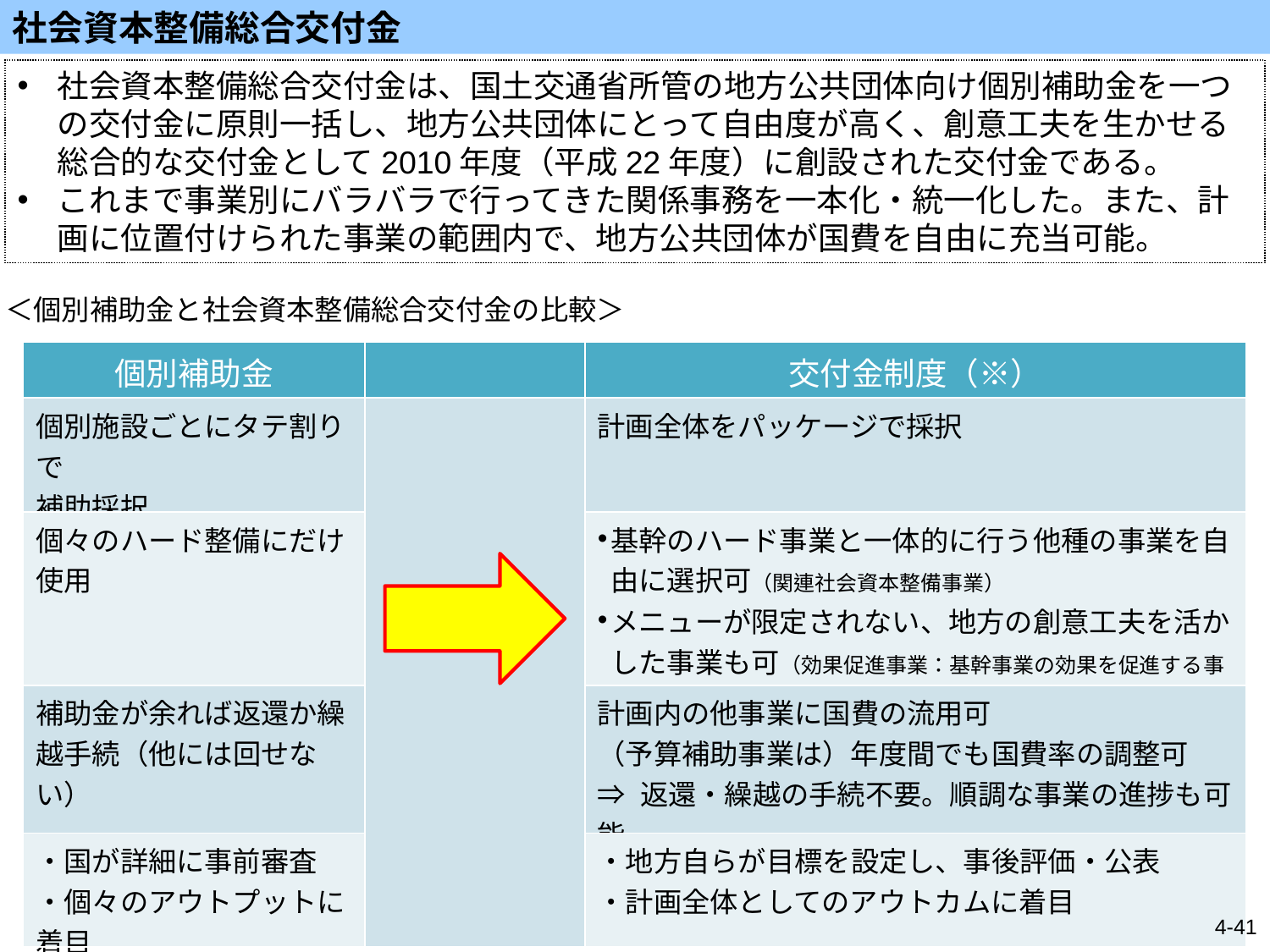

社会資本整備総合交付金
社会資本整備総合交付金は、国土交通省所管の地方公共団体向け個別補助金を一つの交付金に原則一括し、地方公共団体にとって自由度が高く、創意工夫を生かせる総合的な交付金として2010年度（平成22年度）に創設された交付金である。
これまで事業別にバラバラで行ってきた関係事務を一本化・統一化した。また、計画に位置付けられた事業の範囲内で、地方公共団体が国費を自由に充当可能。
＜個別補助金と社会資本整備総合交付金の比較＞
| 個別補助金 |  | 交付金制度（※） |
| --- | --- | --- |
| 個別施設ごとにタテ割りで 補助採択 |  | 計画全体をパッケージで採択 |
| 個々のハード整備にだけ 使用 |  | 基幹のハード事業と一体的に行う他種の事業を自由に選択可（関連社会資本整備事業） メニューが限定されない、地方の創意工夫を活かした事業も可（効果促進事業：基幹事業の効果を促進する事業） |
| 補助金が余れば返還か繰越手続（他には回せない） |  | 計画内の他事業に国費の流用可 （予算補助事業は）年度間でも国費率の調整可 ⇒ 返還・繰越の手続不要。順調な事業の進捗も可能 |
| ・国が詳細に事前審査 ・個々のアウトプットに着目 |  | ・地方自らが目標を設定し、事後評価・公表 ・計画全体としてのアウトカムに着目 |

※対象となる事業：道路、港湾、河川、砂防、下水道、海岸、都市公園、市街地、広域連携、住宅、住環境整備等
4-41
国土交通省HPを基に作成